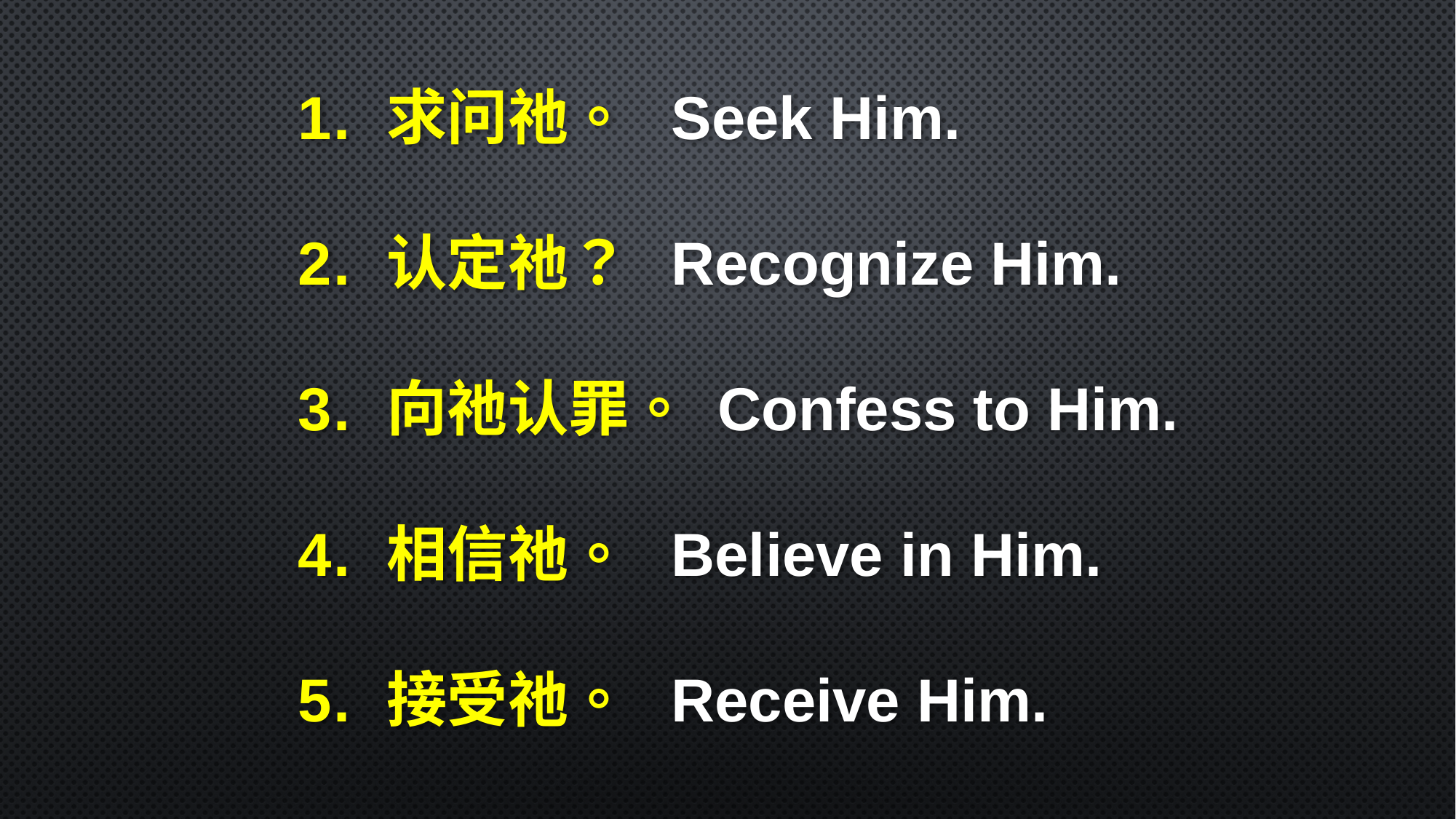

求问祂。  Seek Him.

认定祂？  Recognize Him.

向祂认罪。 Confess to Him.

相信祂。  Believe in Him.

接受祂。  Receive Him.